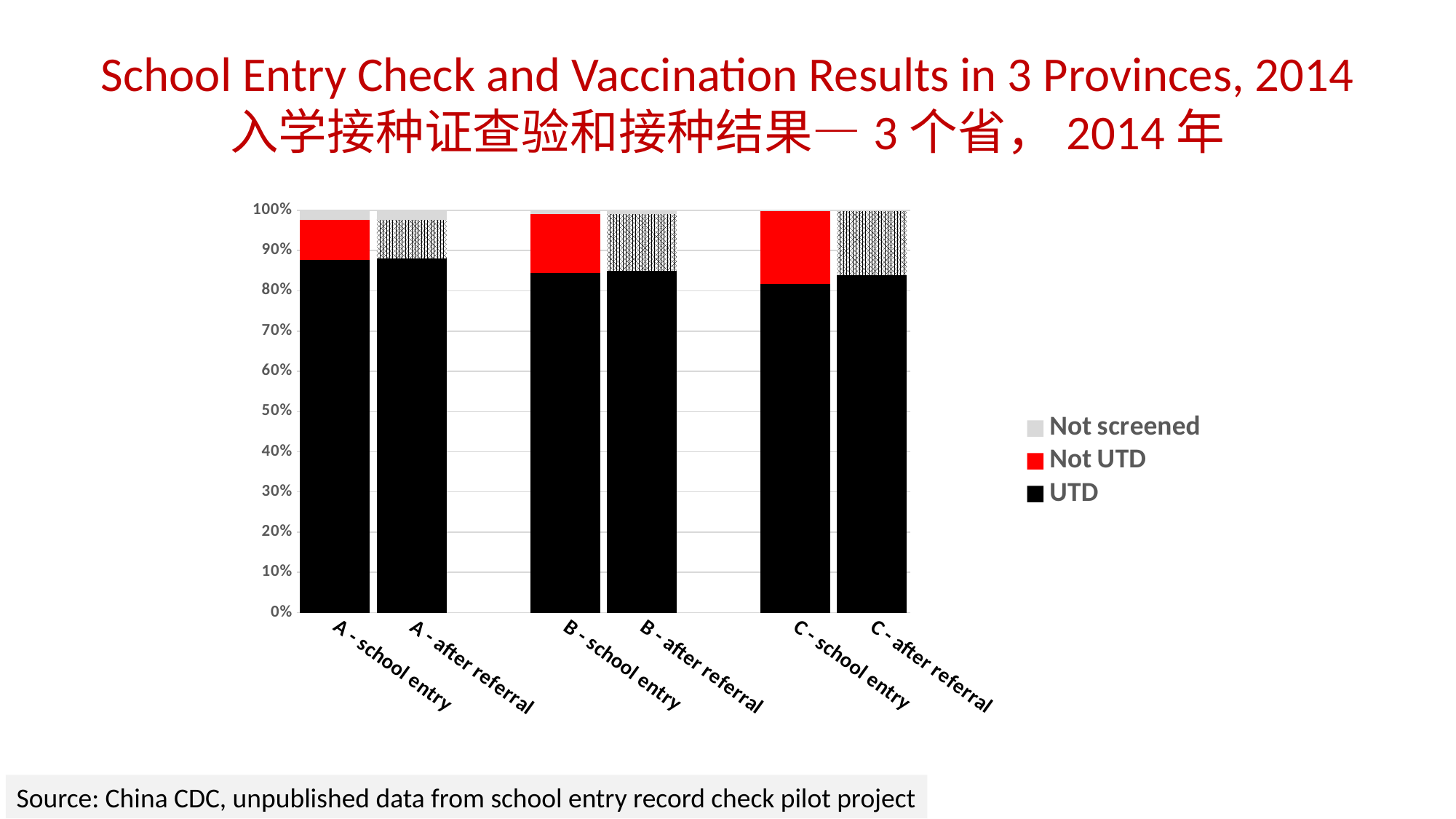

# School Entry Check and Vaccination Results in 3 Provinces, 2014 入学接种证查验和接种结果—3个省，2014年

[unsupported chart]

Source: China CDC, unpublished data from school entry record check pilot project